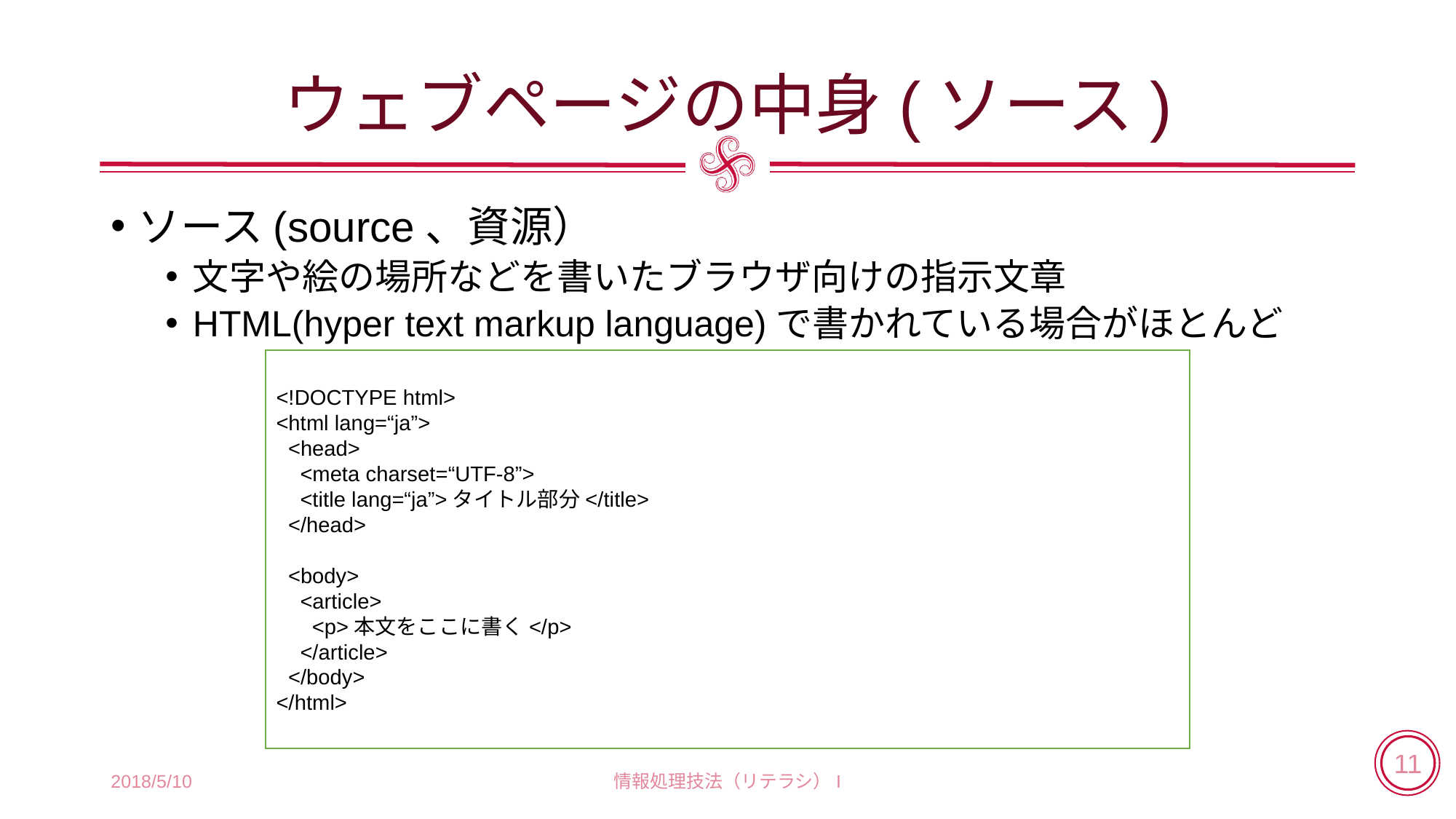

# ウェブページの中身(ソース)
ソース(source、資源）
文字や絵の場所などを書いたブラウザ向けの指示文章
HTML(hyper text markup language)で書かれている場合がほとんど
<!DOCTYPE html>
<html lang=“ja”>
  <head>
    <meta charset=“UTF-8”>
    <title lang=“ja”>タイトル部分</title>
  </head>

  <body>
    <article>
      <p>本文をここに書く</p>
    </article>
  </body>
</html>
2018/5/10
情報処理技法（リテラシ）I